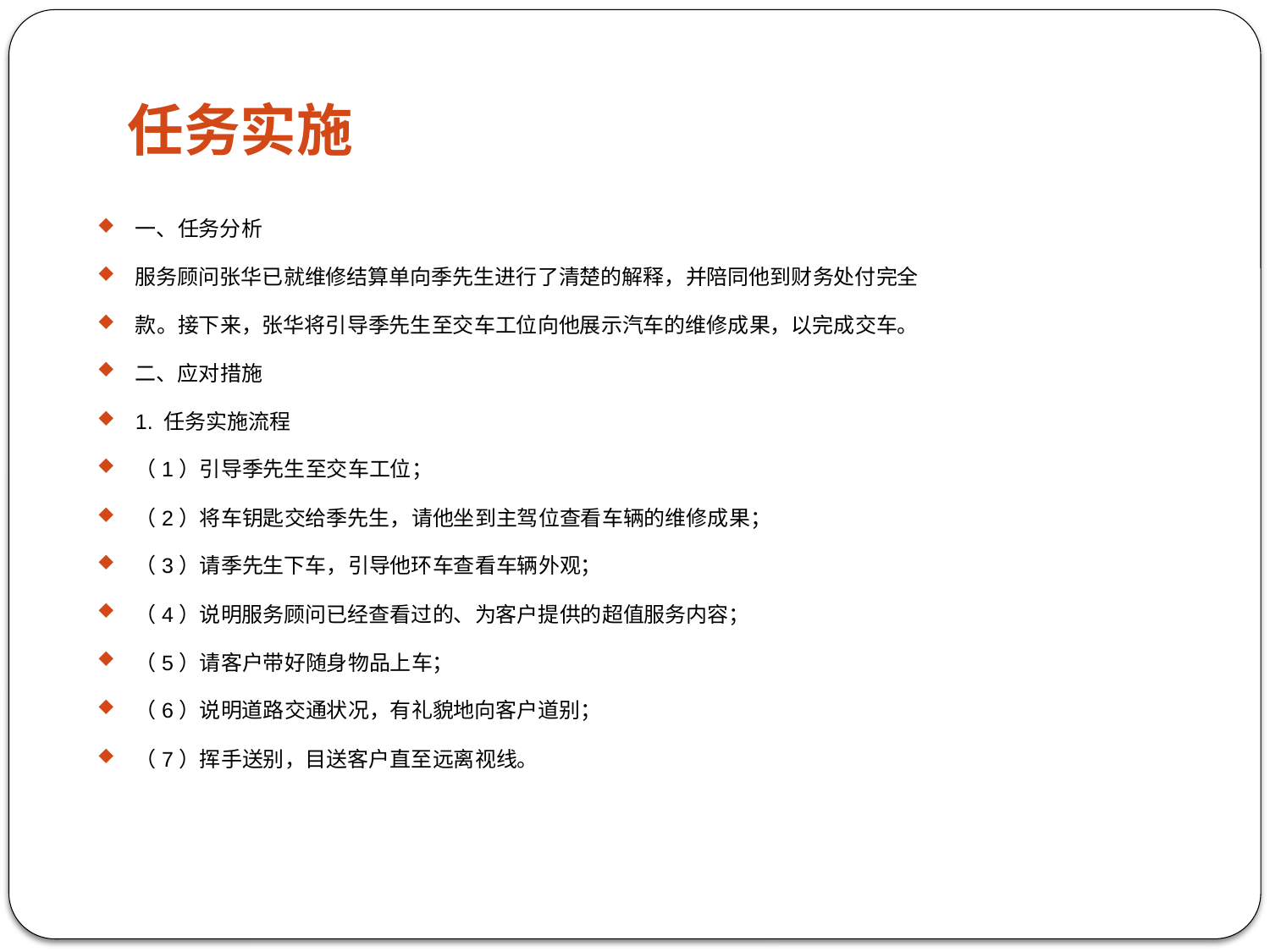

# 任务实施
一、任务分析
服务顾问张华已就维修结算单向季先生进行了清楚的解释，并陪同他到财务处付完全
款。接下来，张华将引导季先生至交车工位向他展示汽车的维修成果，以完成交车。
二、应对措施
1. 任务实施流程
（1）引导季先生至交车工位；
（2）将车钥匙交给季先生，请他坐到主驾位查看车辆的维修成果；
（3）请季先生下车，引导他环车查看车辆外观；
（4）说明服务顾问已经查看过的、为客户提供的超值服务内容；
（5）请客户带好随身物品上车；
（6）说明道路交通状况，有礼貌地向客户道别；
（7）挥手送别，目送客户直至远离视线。